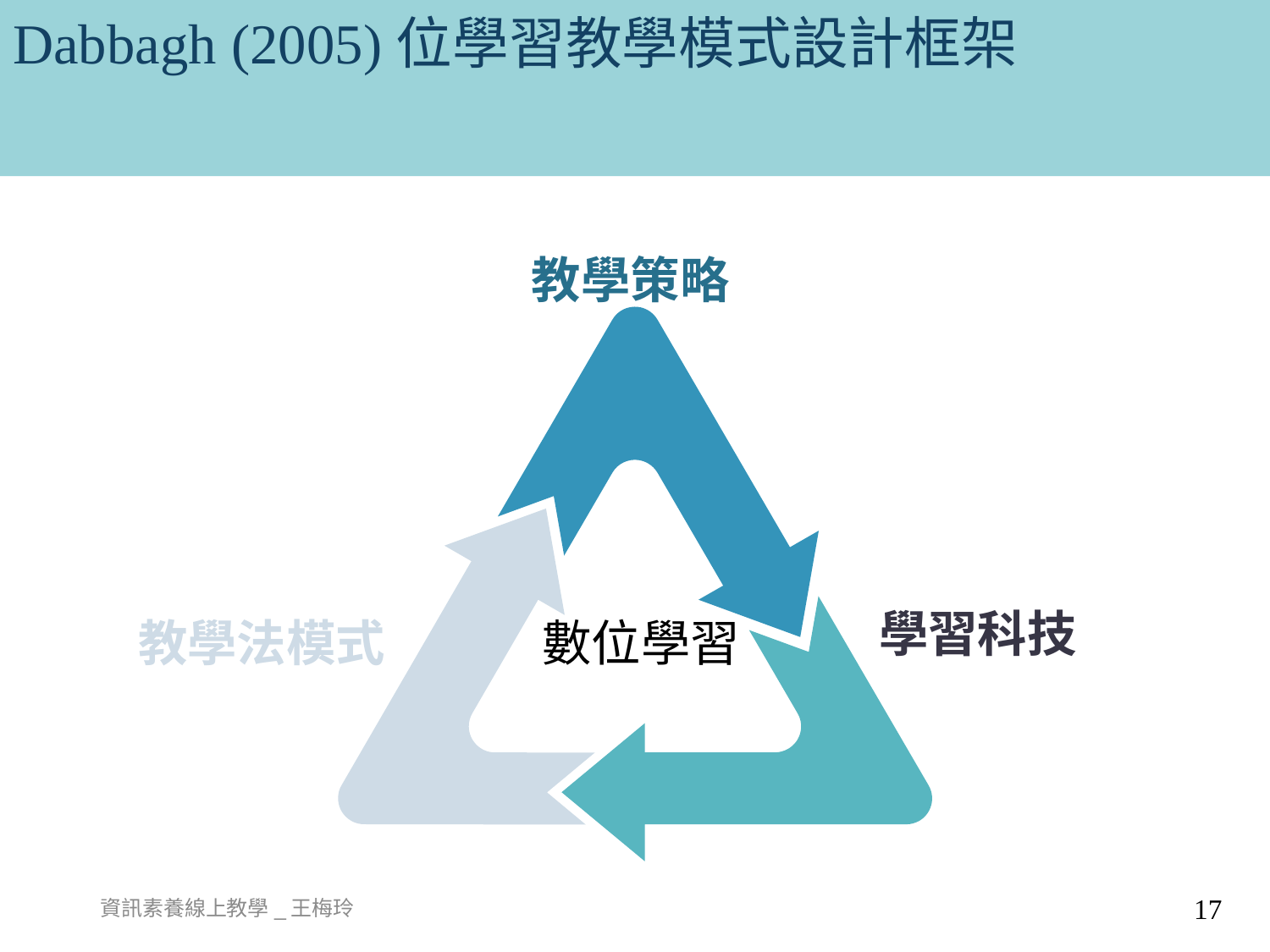

# Dabbagh (2005)位學習教學模式設計框架

教學策略

學習科技
教學法模式
數位學習
資訊素養線上教學_王梅玲
17